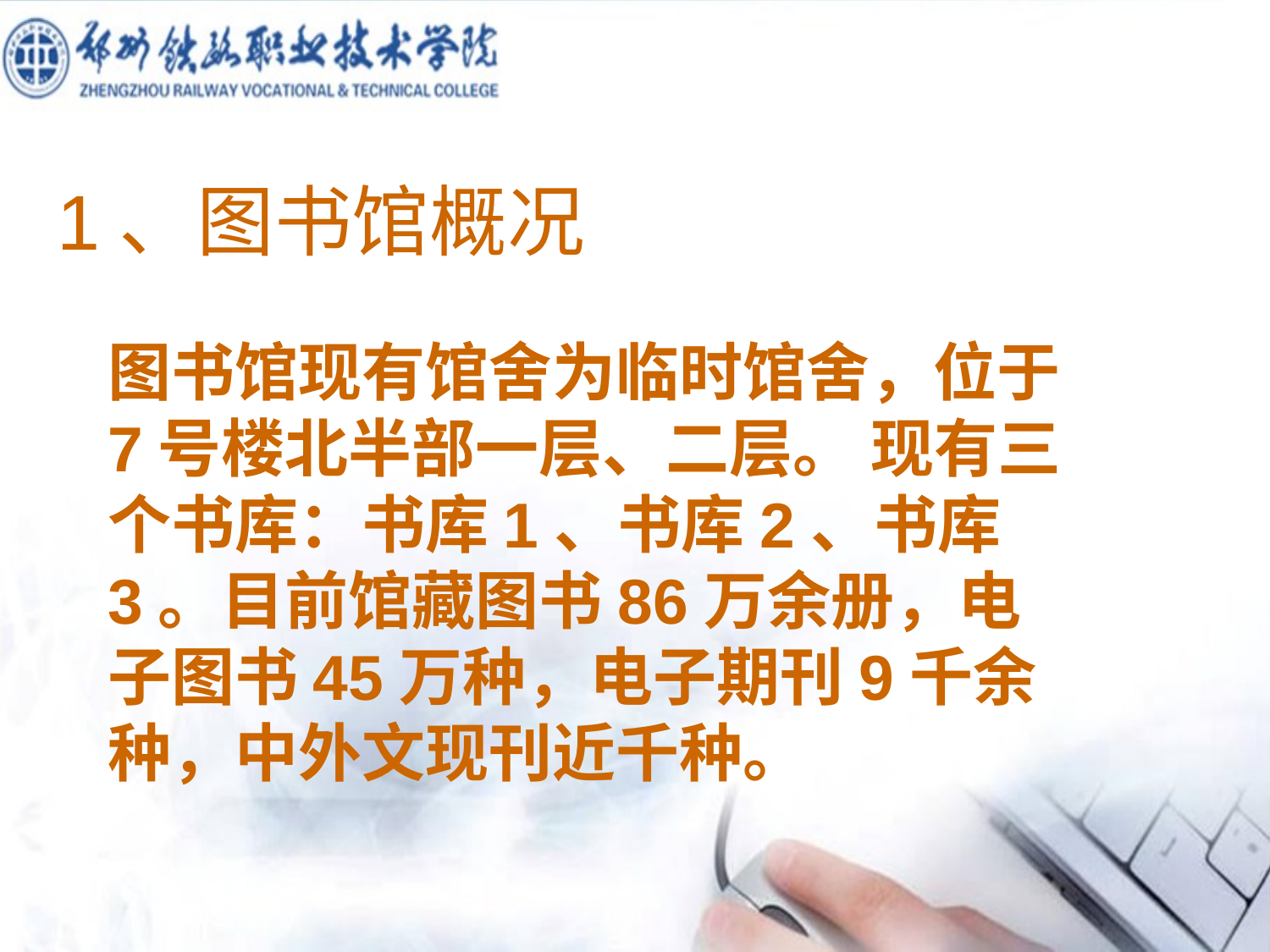

1、图书馆概况
图书馆现有馆舍为临时馆舍，位于7号楼北半部一层、二层。 现有三个书库：书库1、书库2、书库3。目前馆藏图书86万余册，电子图书45万种，电子期刊9千余种，中外文现刊近千种。